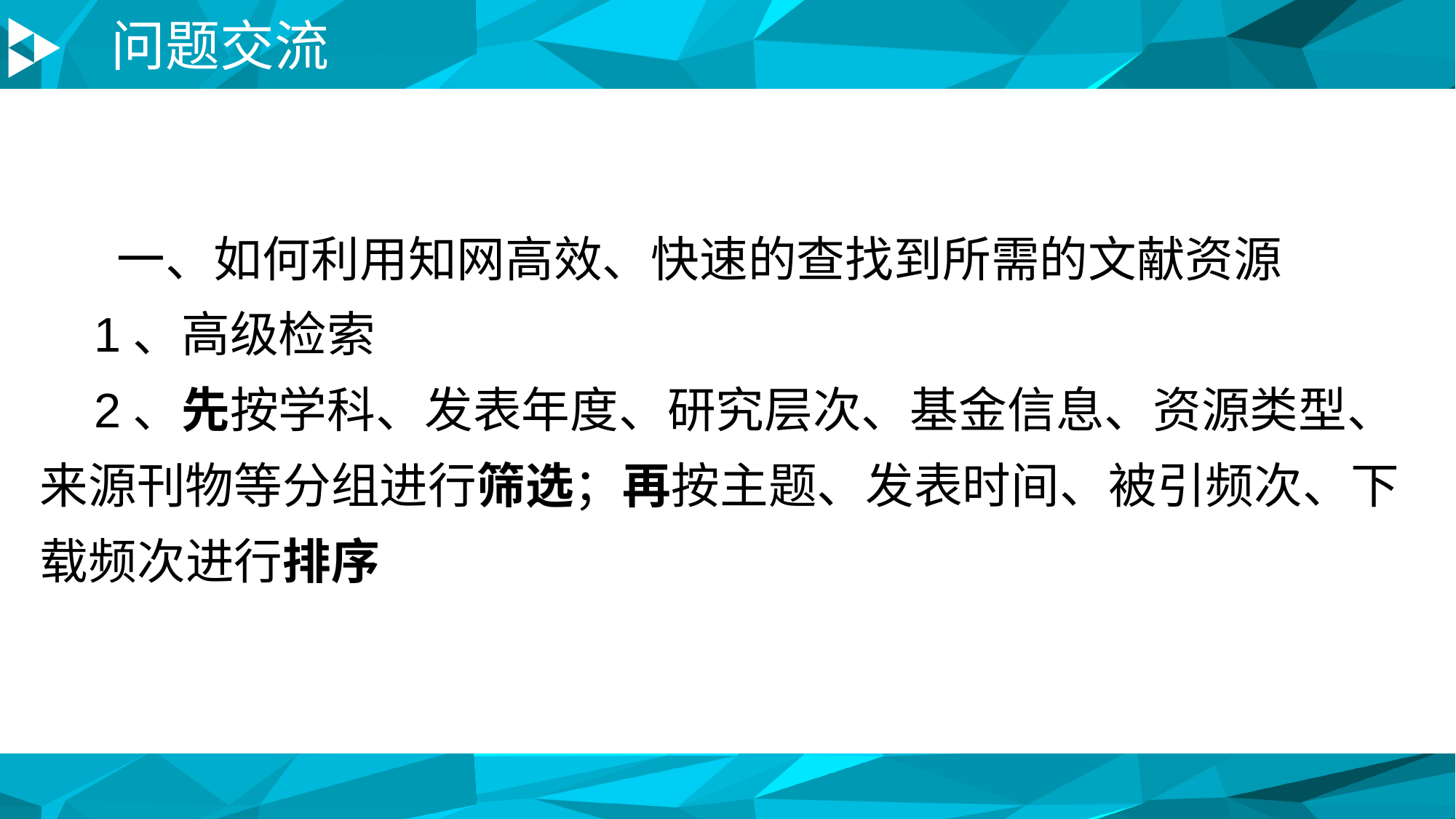

问题交流
 一、如何利用知网高效、快速的查找到所需的文献资源
1、高级检索
2、先按学科、发表年度、研究层次、基金信息、资源类型、来源刊物等分组进行筛选；再按主题、发表时间、被引频次、下载频次进行排序